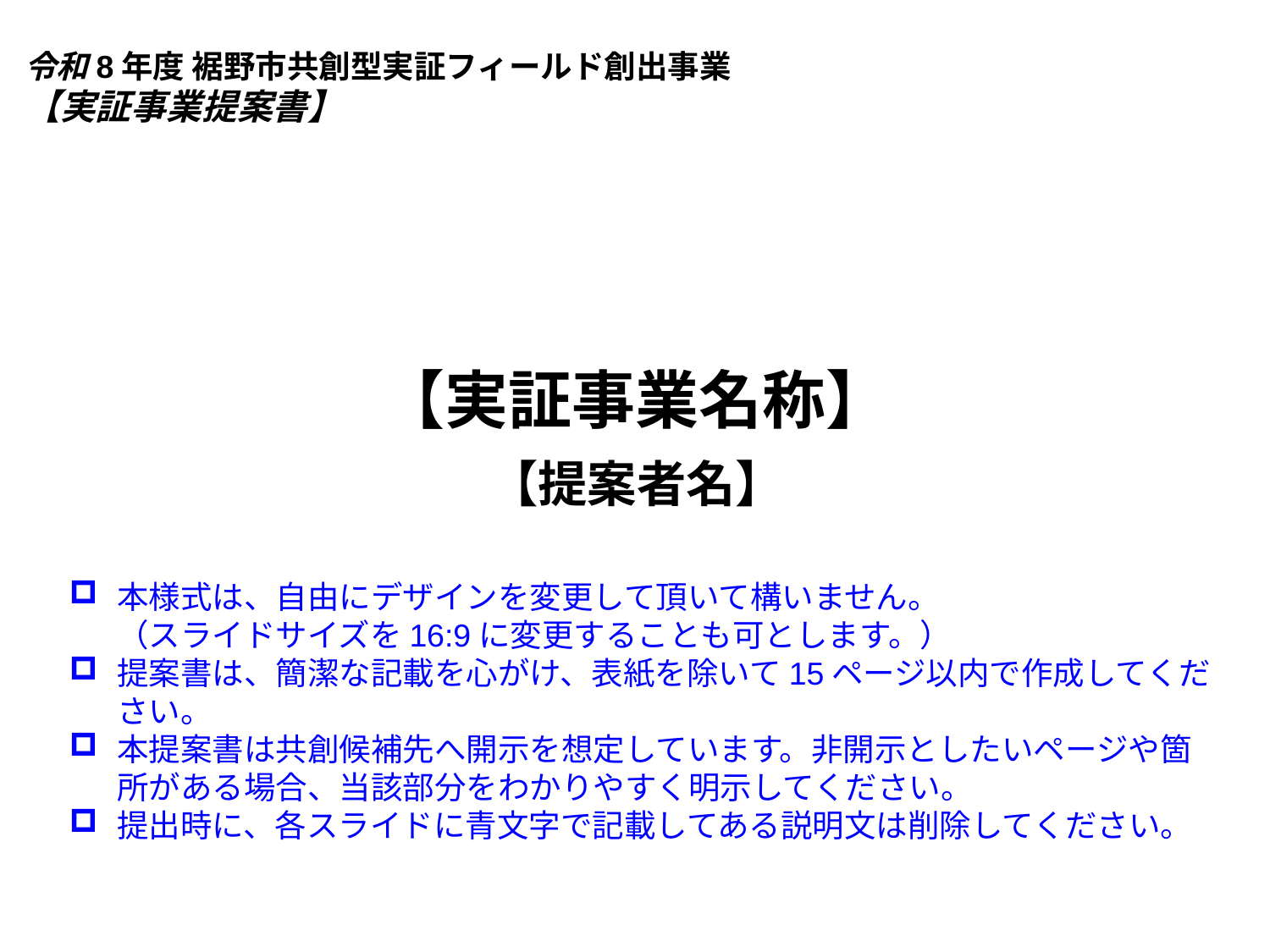

令和8年度 裾野市共創型実証フィールド創出事業
【実証事業提案書】
# 【実証事業名称】
【提案者名】
本様式は、自由にデザインを変更して頂いて構いません。
（スライドサイズを16:9に変更することも可とします。）
提案書は、簡潔な記載を心がけ、表紙を除いて15ページ以内で作成してください。
本提案書は共創候補先へ開示を想定しています。非開示としたいページや箇所がある場合、当該部分をわかりやすく明示してください。
提出時に、各スライドに青文字で記載してある説明文は削除してください。